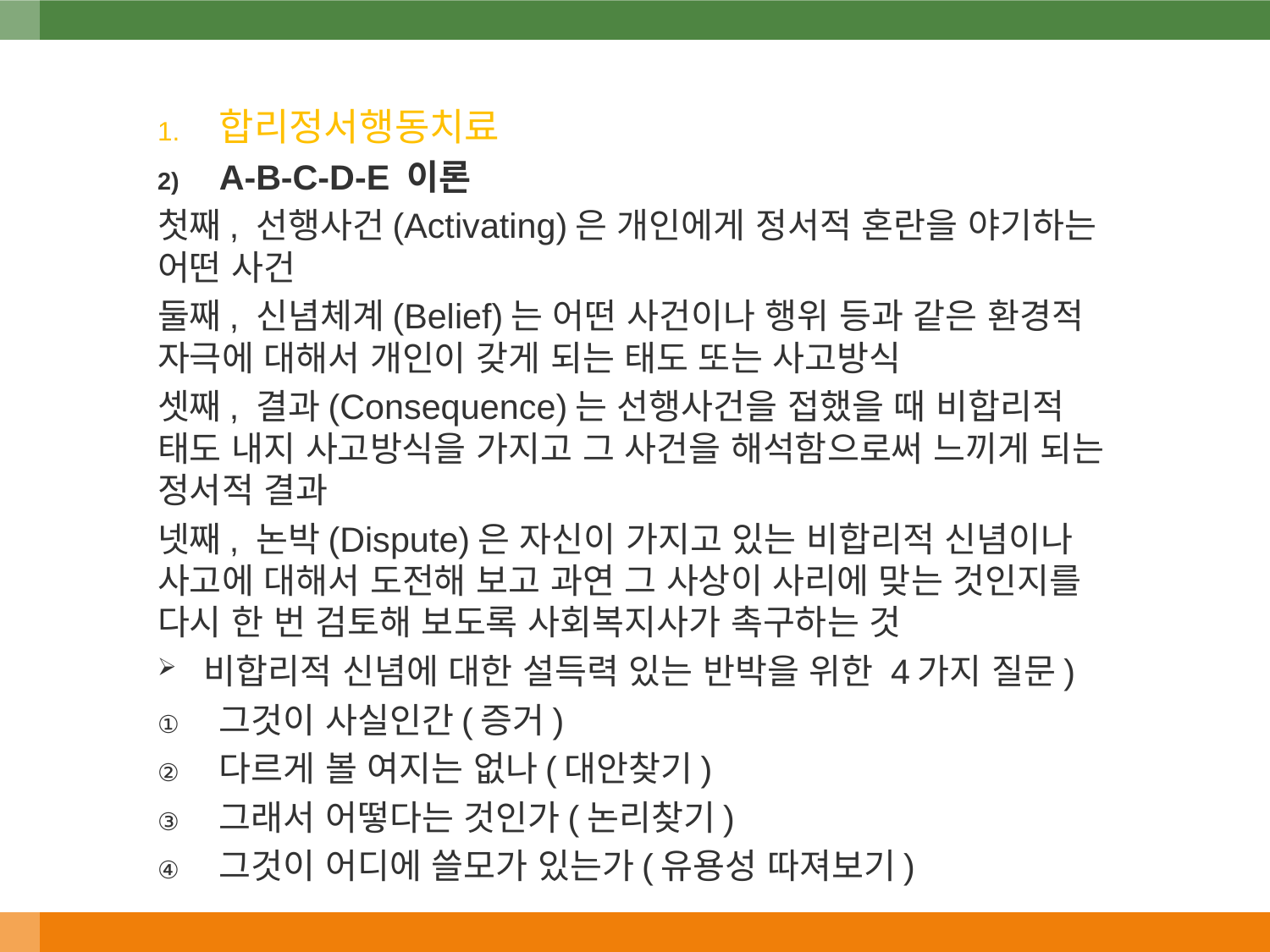

합리정서행동치료
A-B-C-D-E 이론
첫째, 선행사건(Activating)은 개인에게 정서적 혼란을 야기하는 어떤 사건
둘째, 신념체계(Belief)는 어떤 사건이나 행위 등과 같은 환경적 자극에 대해서 개인이 갖게 되는 태도 또는 사고방식
셋째, 결과(Consequence)는 선행사건을 접했을 때 비합리적 태도 내지 사고방식을 가지고 그 사건을 해석함으로써 느끼게 되는 정서적 결과
넷째, 논박(Dispute)은 자신이 가지고 있는 비합리적 신념이나 사고에 대해서 도전해 보고 과연 그 사상이 사리에 맞는 것인지를 다시 한 번 검토해 보도록 사회복지사가 촉구하는 것
비합리적 신념에 대한 설득력 있는 반박을 위한 4가지 질문)
그것이 사실인간(증거)
다르게 볼 여지는 없나(대안찾기)
그래서 어떻다는 것인가(논리찾기)
그것이 어디에 쓸모가 있는가(유용성 따져보기)